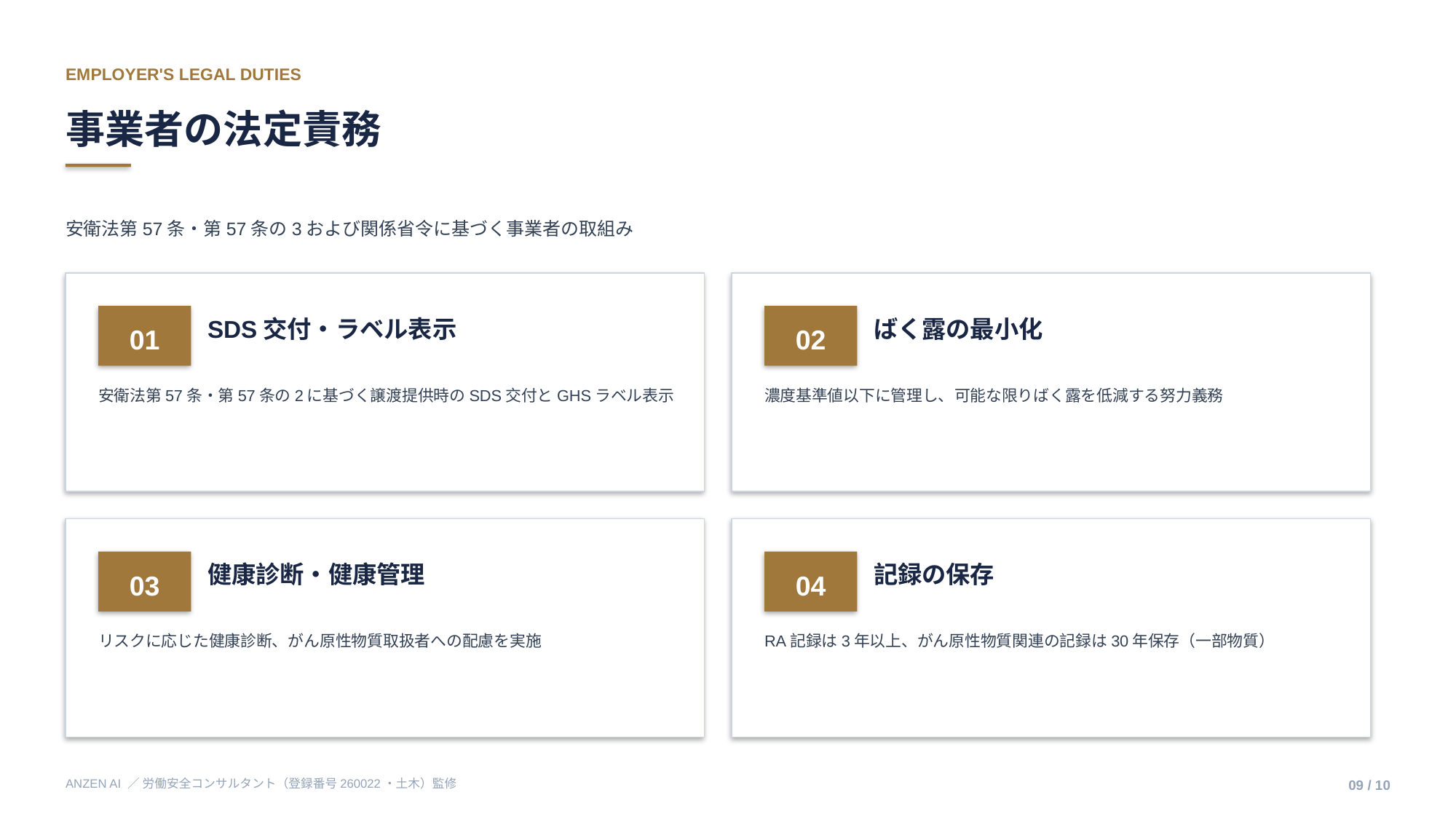

EMPLOYER'S LEGAL DUTIES
事業者の法定責務

安衛法第57条・第57条の3および関係省令に基づく事業者の取組み

01

02
SDS交付・ラベル表示
ばく露の最小化
安衛法第57条・第57条の2に基づく譲渡提供時のSDS交付とGHSラベル表示
濃度基準値以下に管理し、可能な限りばく露を低減する努力義務

03

04
健康診断・健康管理
記録の保存
リスクに応じた健康診断、がん原性物質取扱者への配慮を実施
RA記録は3年以上、がん原性物質関連の記録は30年保存（一部物質）
ANZEN AI ／ 労働安全コンサルタント（登録番号260022・土木）監修
09 / 10